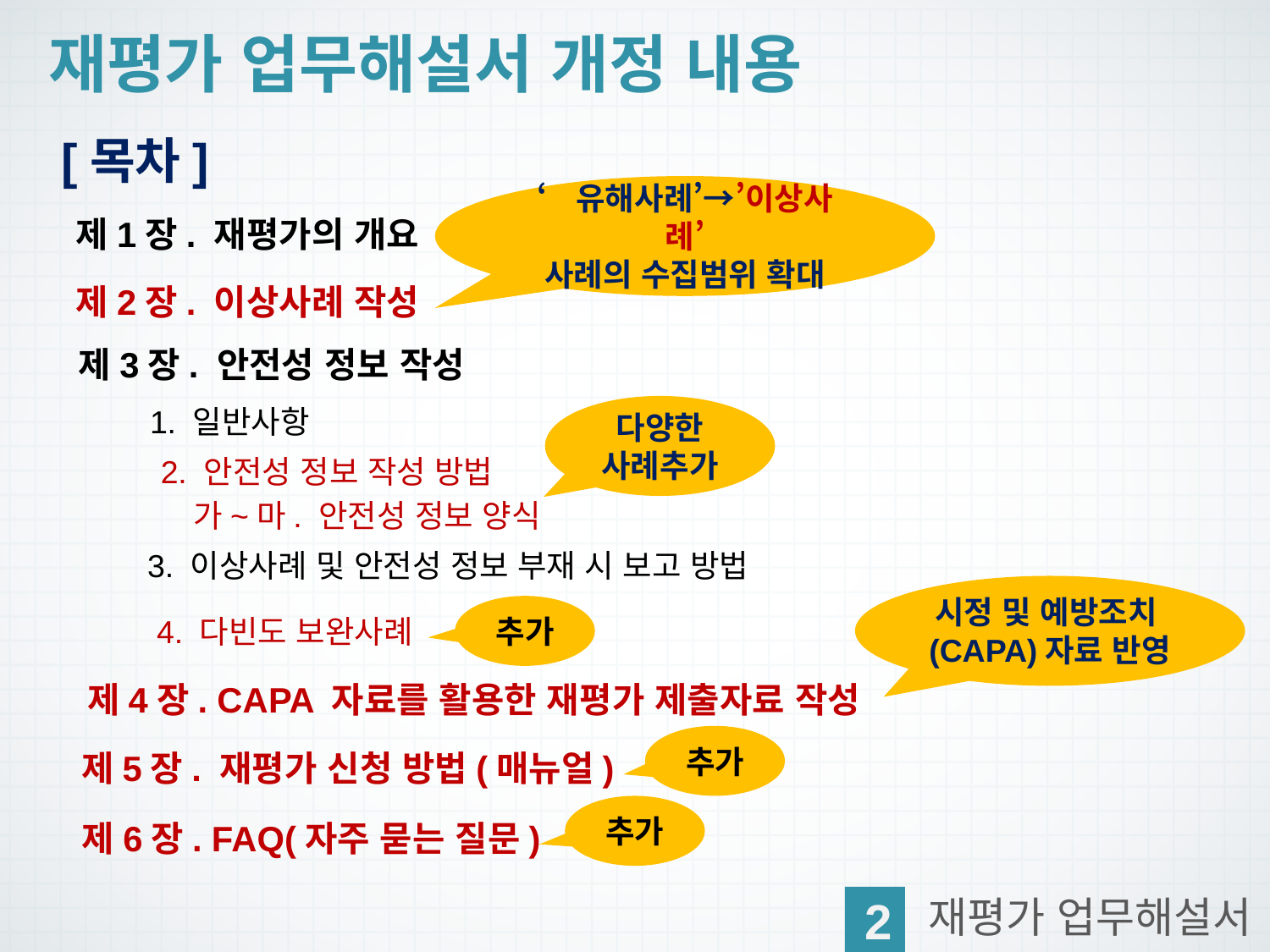

재평가 업무해설서 개정 내용
[목차]
‘유해사례’→’이상사례’
사례의 수집범위 확대
제1장. 재평가의 개요
제2장. 이상사례 작성
제3장. 안전성 정보 작성
1. 일반사항
다양한
사례추가
2. 안전성 정보 작성 방법
가~마. 안전성 정보 양식
3. 이상사례 및 안전성 정보 부재 시 보고 방법
시정 및 예방조치(CAPA)자료 반영
추가
4. 다빈도 보완사례
제4장. CAPA 자료를 활용한 재평가 제출자료 작성
추가
제5장. 재평가 신청 방법(매뉴얼)
추가
제6장. FAQ(자주 묻는 질문)
2
재평가 업무해설서